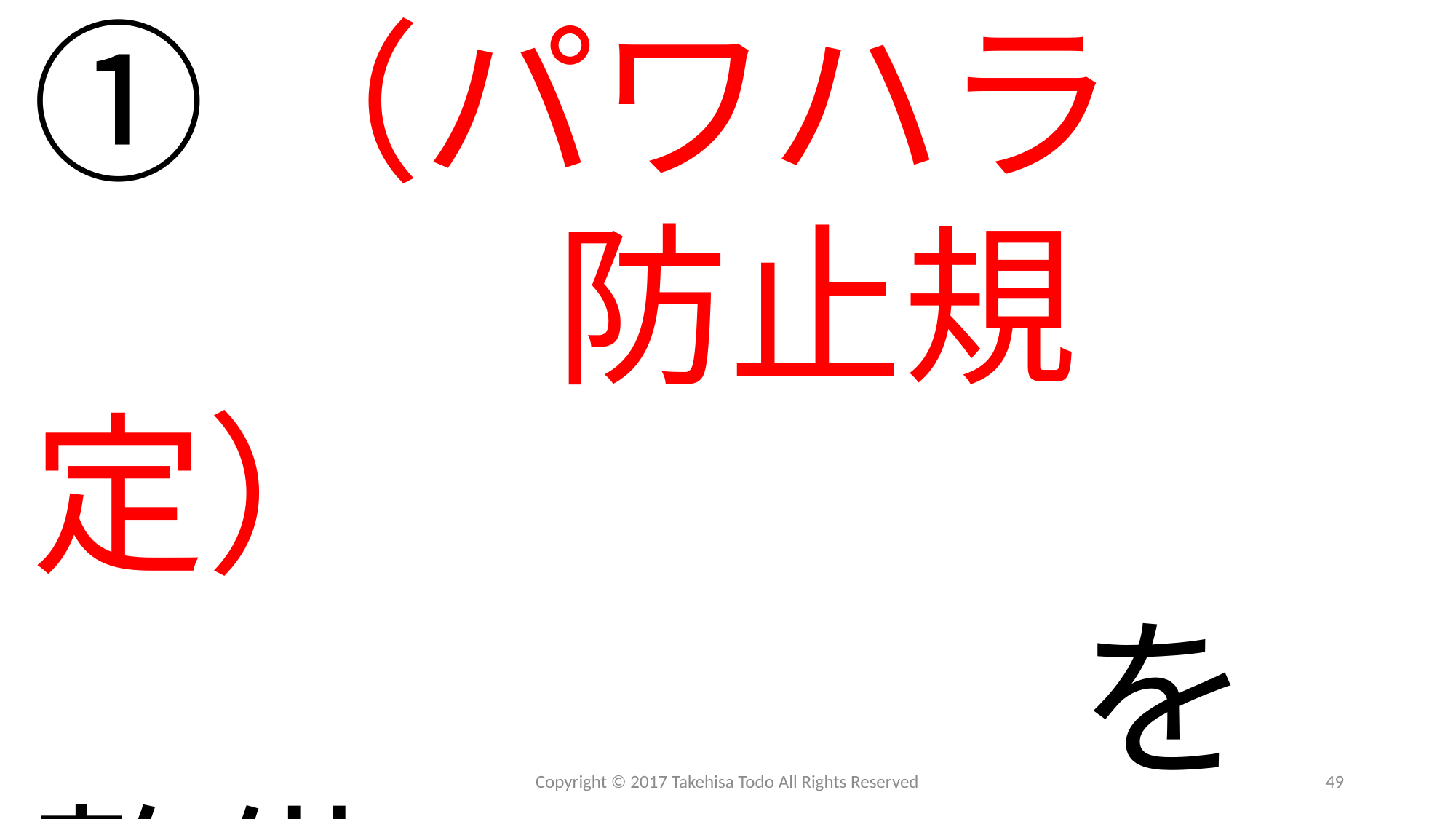

①（パワハラ
　　　防止規定）
　　　　　　を整備
Copyright © 2017 Takehisa Todo All Rights Reserved
49